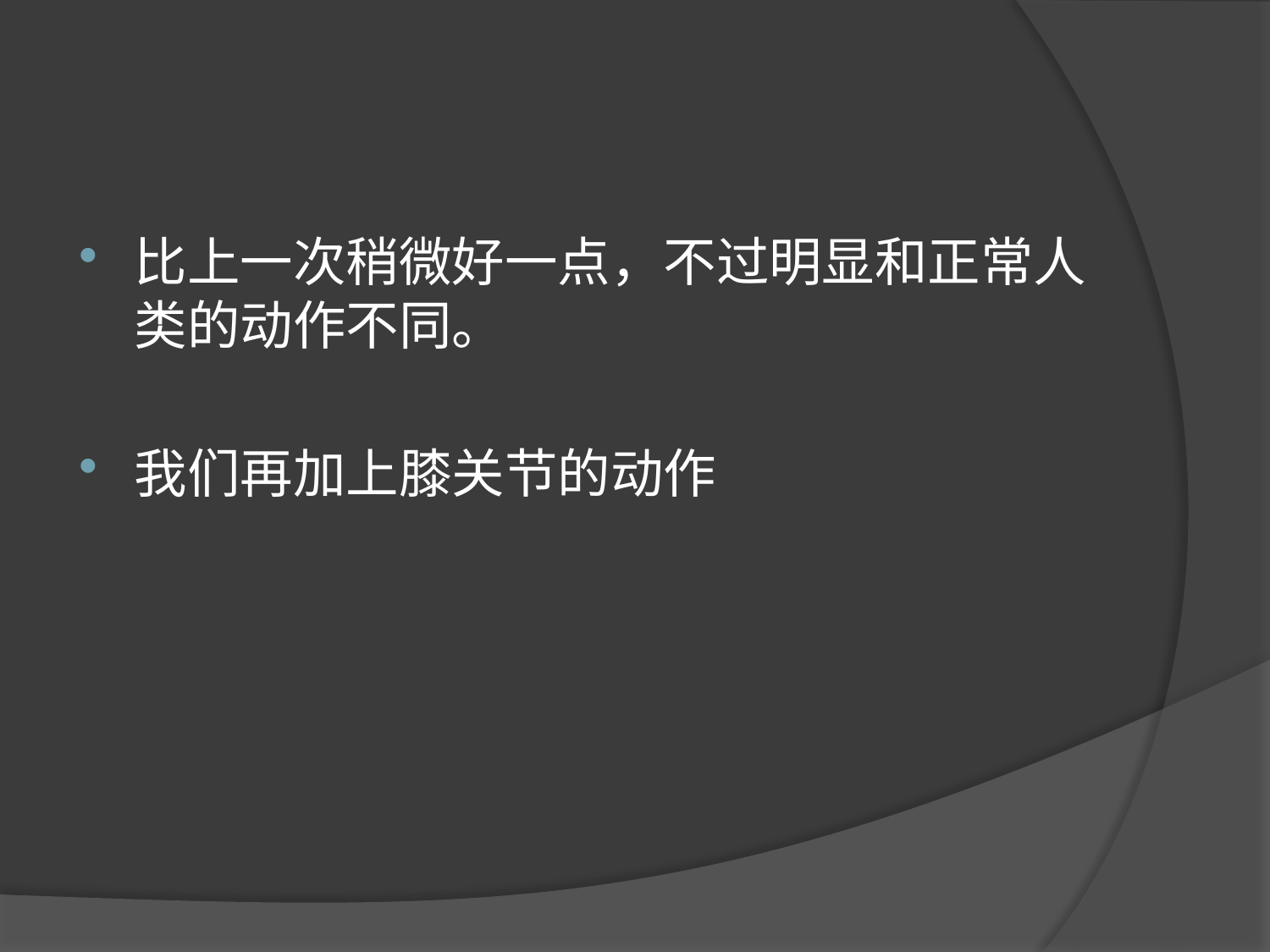

#
比上一次稍微好一点，不过明显和正常人类的动作不同。

我们再加上膝关节的动作